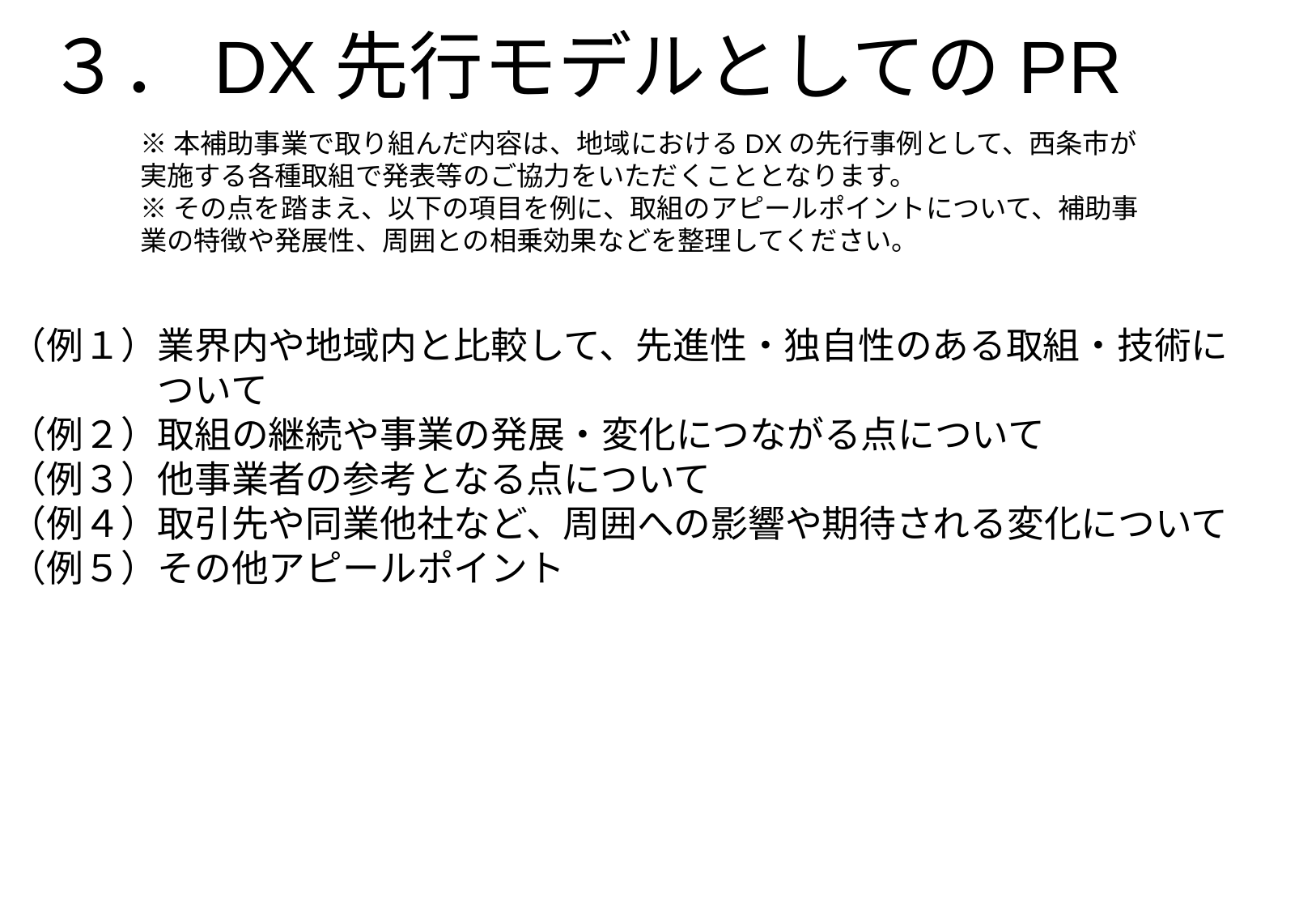

# ３．DX先行モデルとしてのPR
※本補助事業で取り組んだ内容は、地域におけるDXの先行事例として、西条市が実施する各種取組で発表等のご協力をいただくこととなります。
※その点を踏まえ、以下の項目を例に、取組のアピールポイントについて、補助事業の特徴や発展性、周囲との相乗効果などを整理してください。
（例１）業界内や地域内と比較して、先進性・独自性のある取組・技術に
　　　　ついて
（例２）取組の継続や事業の発展・変化につながる点について
（例３）他事業者の参考となる点について
（例４）取引先や同業他社など、周囲への影響や期待される変化について
（例５）その他アピールポイント